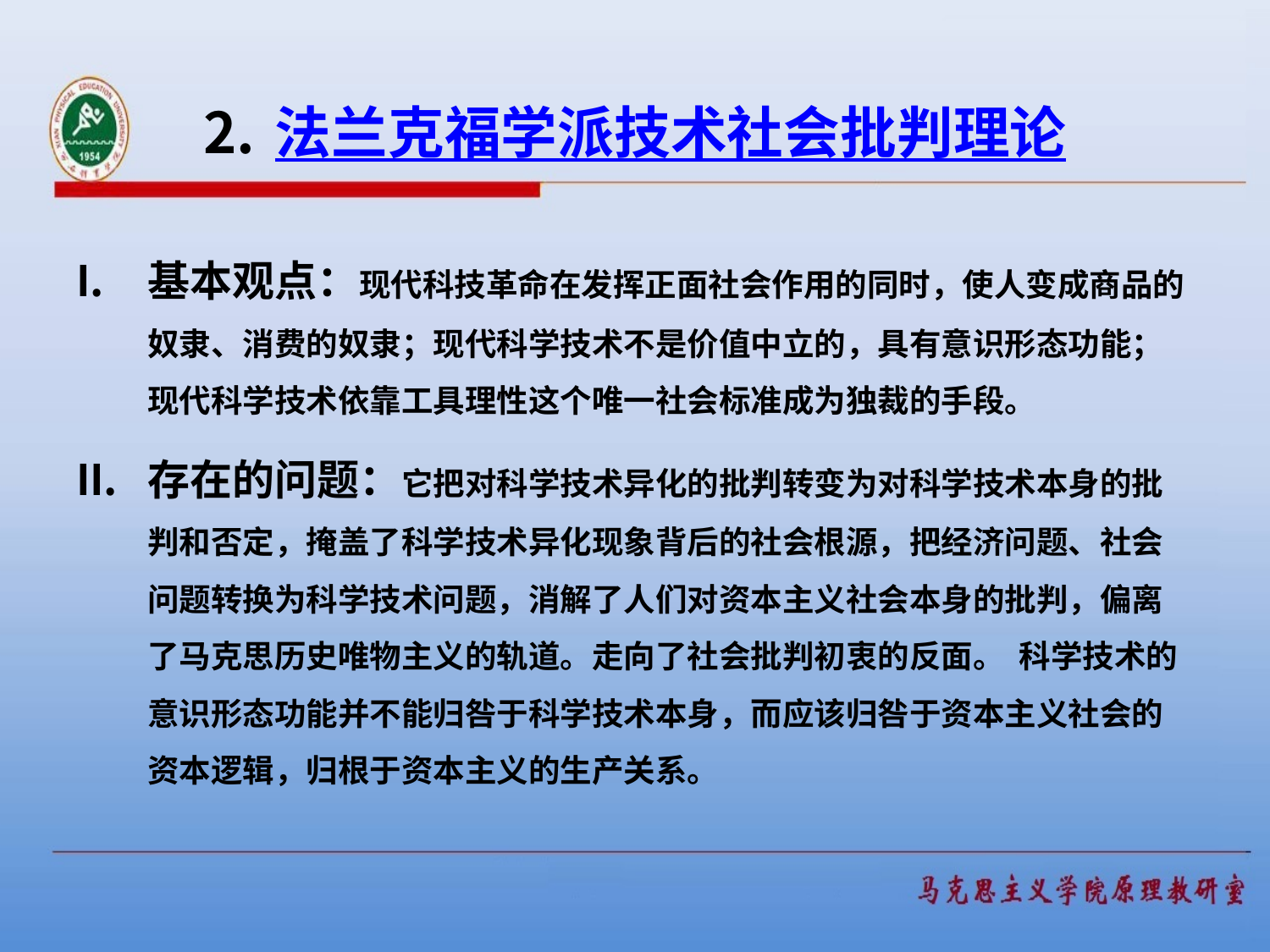

# 法兰克福学派技术社会批判理论
基本观点：现代科技革命在发挥正面社会作用的同时，使人变成商品的奴隶、消费的奴隶；现代科学技术不是价值中立的，具有意识形态功能；现代科学技术依靠工具理性这个唯一社会标准成为独裁的手段。
存在的问题：它把对科学技术异化的批判转变为对科学技术本身的批判和否定，掩盖了科学技术异化现象背后的社会根源，把经济问题、社会问题转换为科学技术问题，消解了人们对资本主义社会本身的批判，偏离了马克思历史唯物主义的轨道。走向了社会批判初衷的反面。  科学技术的意识形态功能并不能归咎于科学技术本身，而应该归咎于资本主义社会的资本逻辑，归根于资本主义的生产关系。